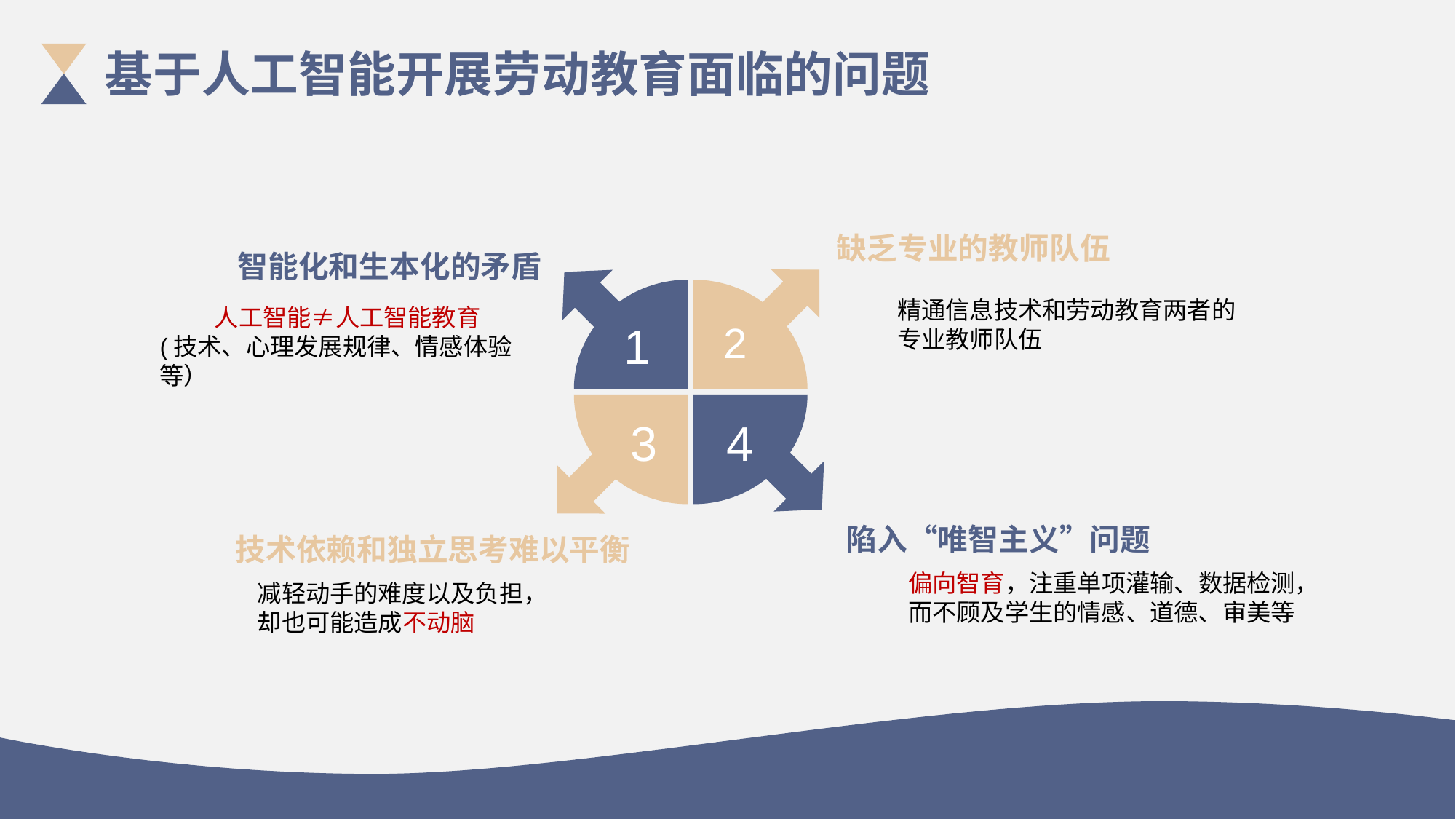

基于人工智能开展劳动教育面临的问题

缺乏专业的教师队伍
智能化和生本化的矛盾

精通信息技术和劳动教育两者的专业教师队伍
         人工智能≠人工智能教育
(技术、心理发展规律、情感体验等）
1
2
3
4
陷入“唯智主义”问题
 技术依赖和独立思考难以平衡
偏向智育，注重单项灌输、数据检测，而不顾及学生的情感、道德、审美等
减轻动手的难度以及负担，却也可能造成不动脑